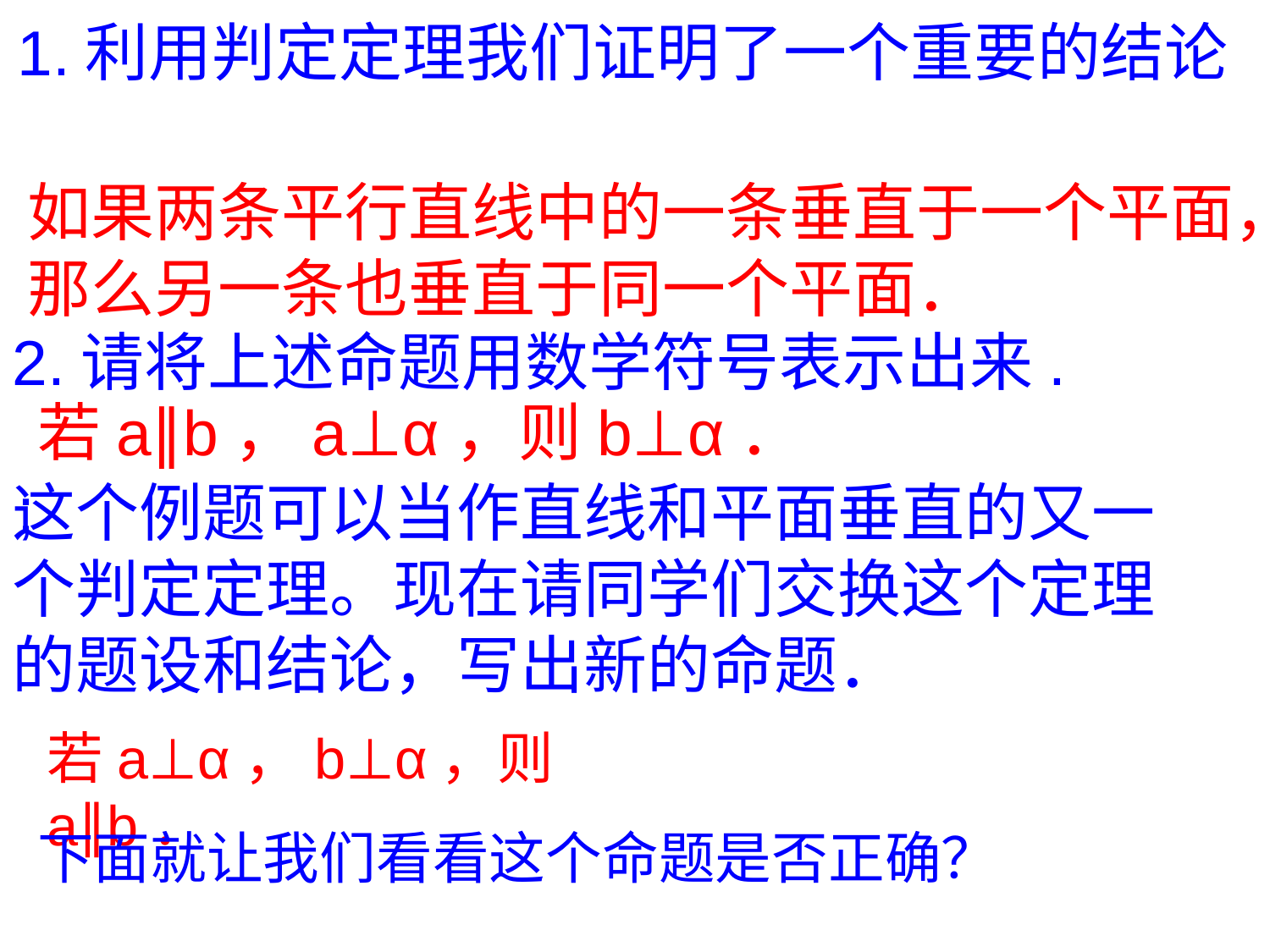

1.利用判定定理我们证明了一个重要的结论

;
如果两条平行直线中的一条垂直于一个平面，那么另一条也垂直于同一个平面．
2.请将上述命题用数学符号表示出来.
若a∥b，a⊥α，则b⊥α．
这个例题可以当作直线和平面垂直的又一个判定定理。现在请同学们交换这个定理的题设和结论，写出新的命题．
若a⊥α，b⊥α，则a∥b．
下面就让我们看看这个命题是否正确？